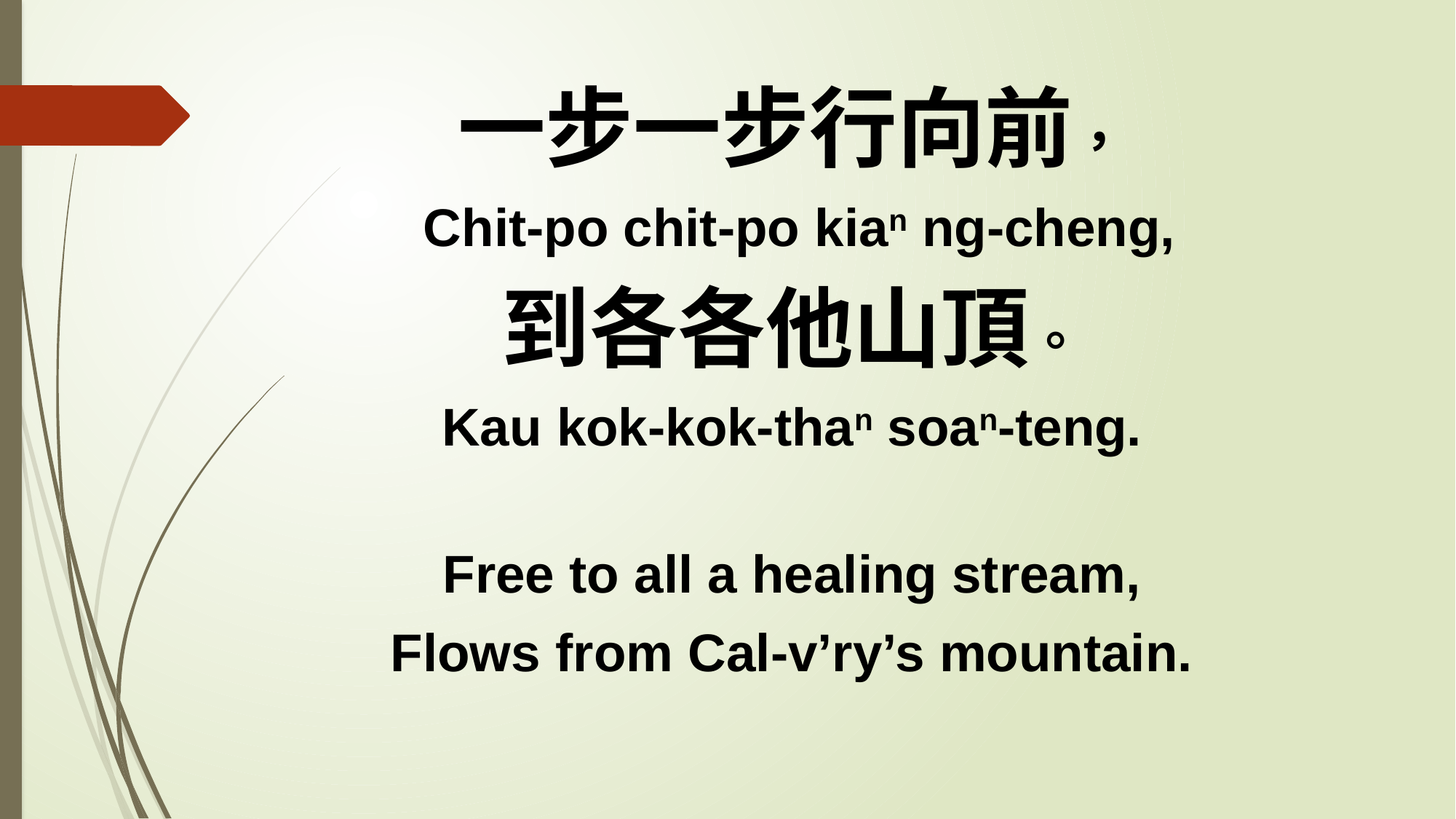

一步一步行向前，
 Chit-po chit-po kian ng-cheng,
到各各他山頂。
Kau kok-kok-than soan-teng.

Free to all a healing stream,
Flows from Cal-v’ry’s mountain.